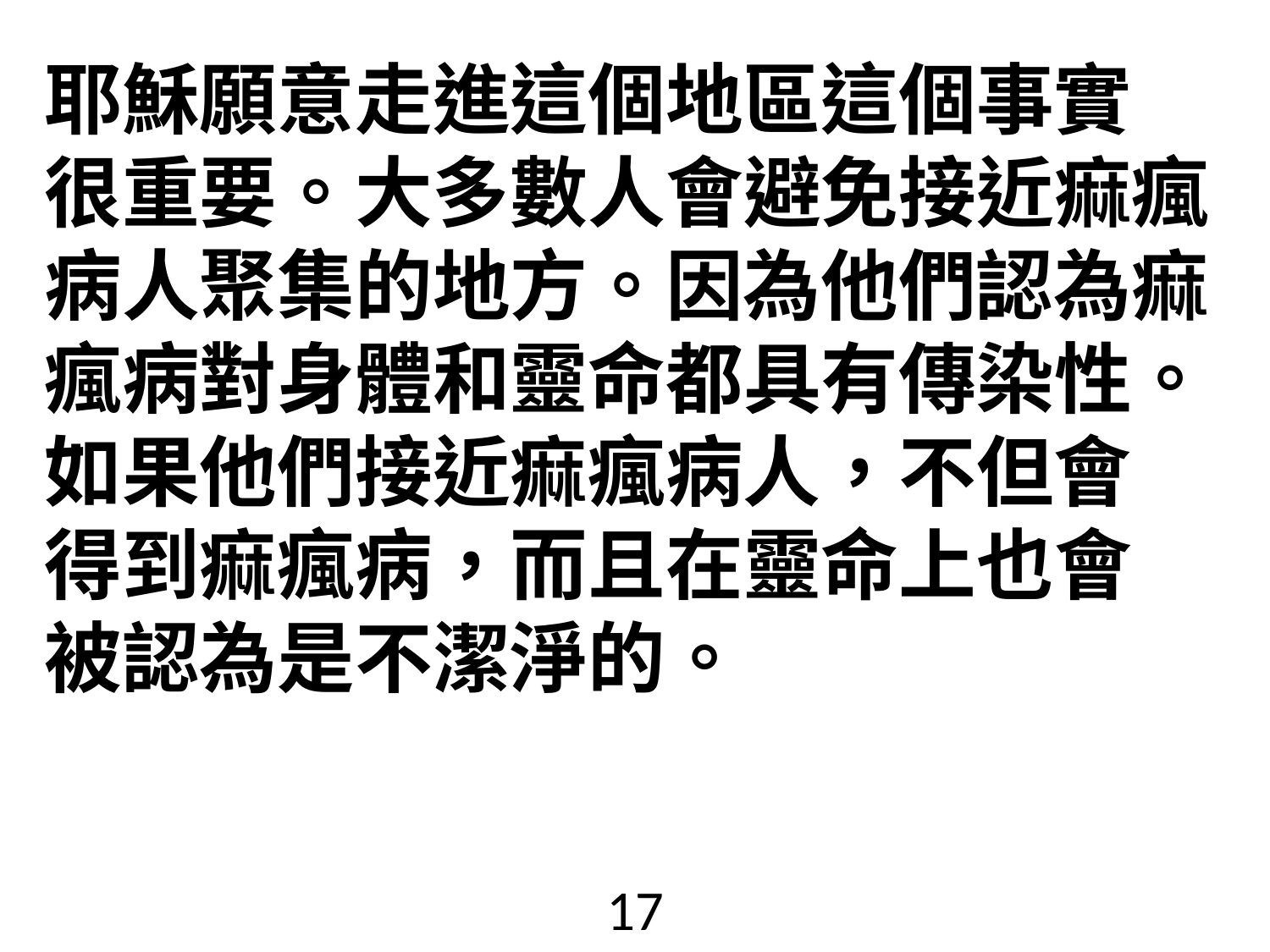

# 耶穌願意走進這個地區這個事實 很重要。大多數人會避免接近痲瘋病人聚集的地方。因為他們認為痲瘋病對身體和靈命都具有傳染性。如果他們接近痲瘋病人，不但會 得到痲瘋病，而且在靈命上也會 被認為是不潔淨的。
17